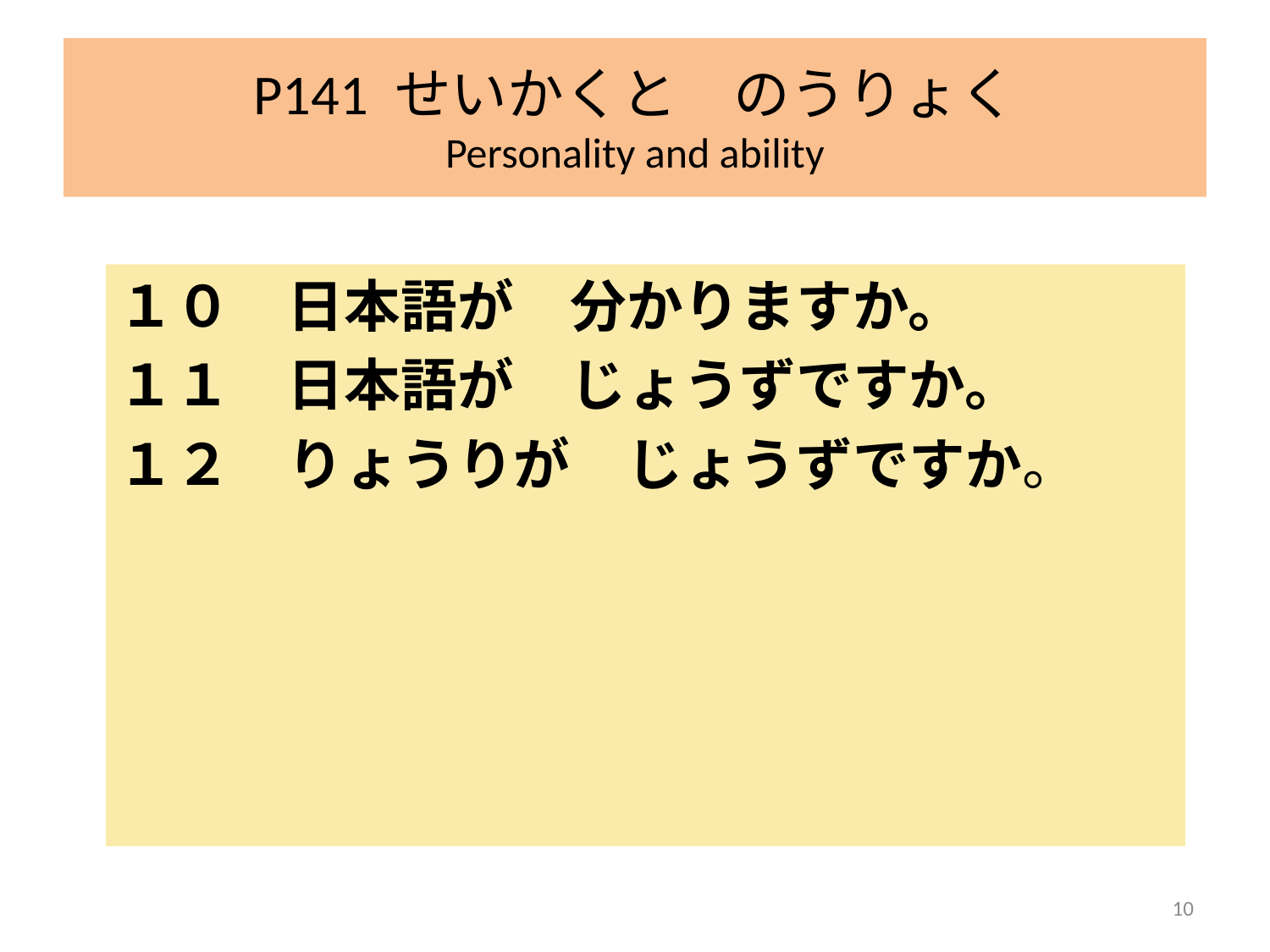

# P141 せいかくと　のうりょく Personality and ability
１０　日本語が　分かりますか。
１１　日本語が　じょうずですか。
１２　りょうりが　じょうずですか。

10